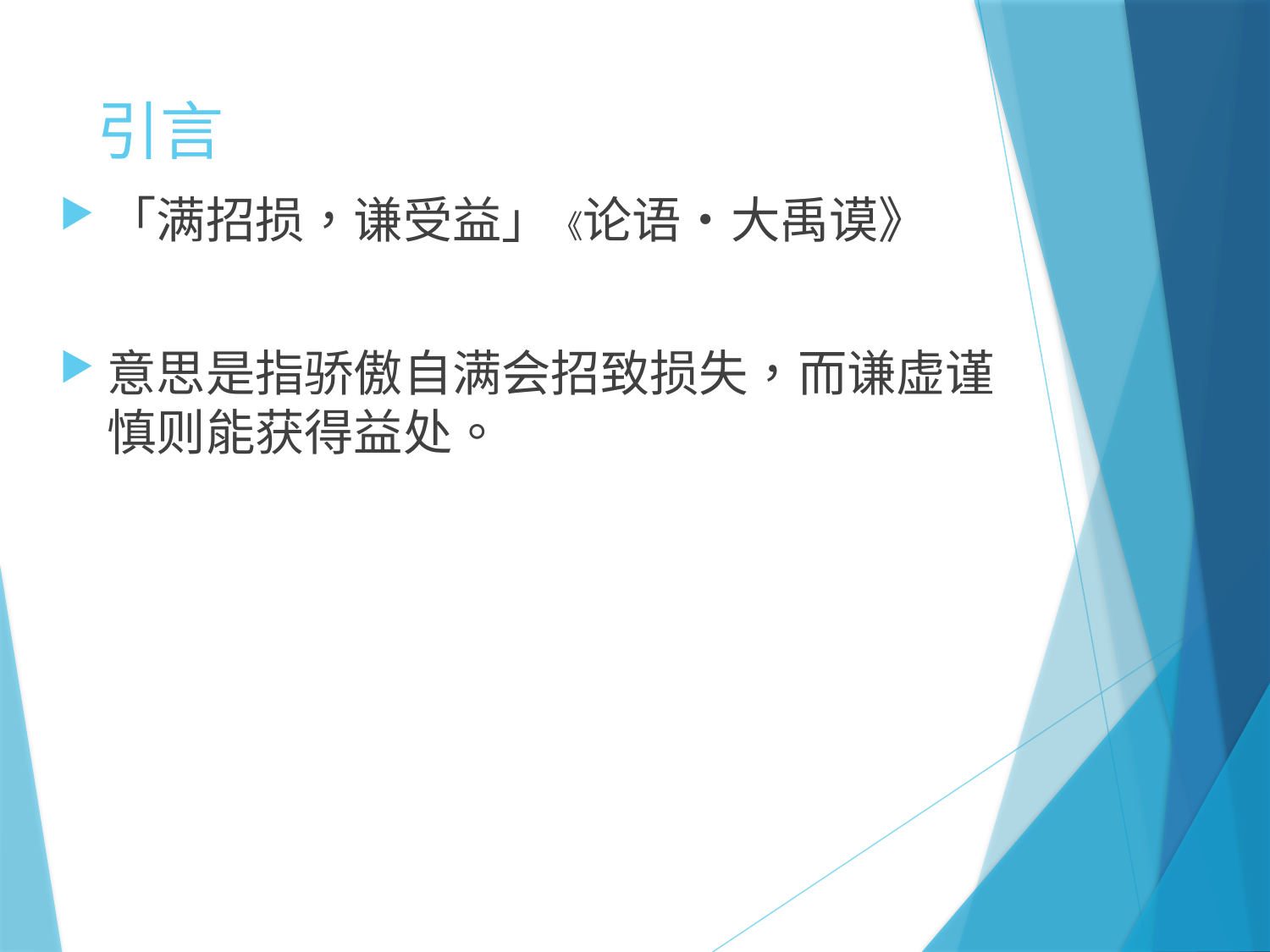

# 引言
「满招损，谦受益」《论语•大禹谟》

意思是指骄傲自满会招致损失，而谦虚谨慎则能获得益处。